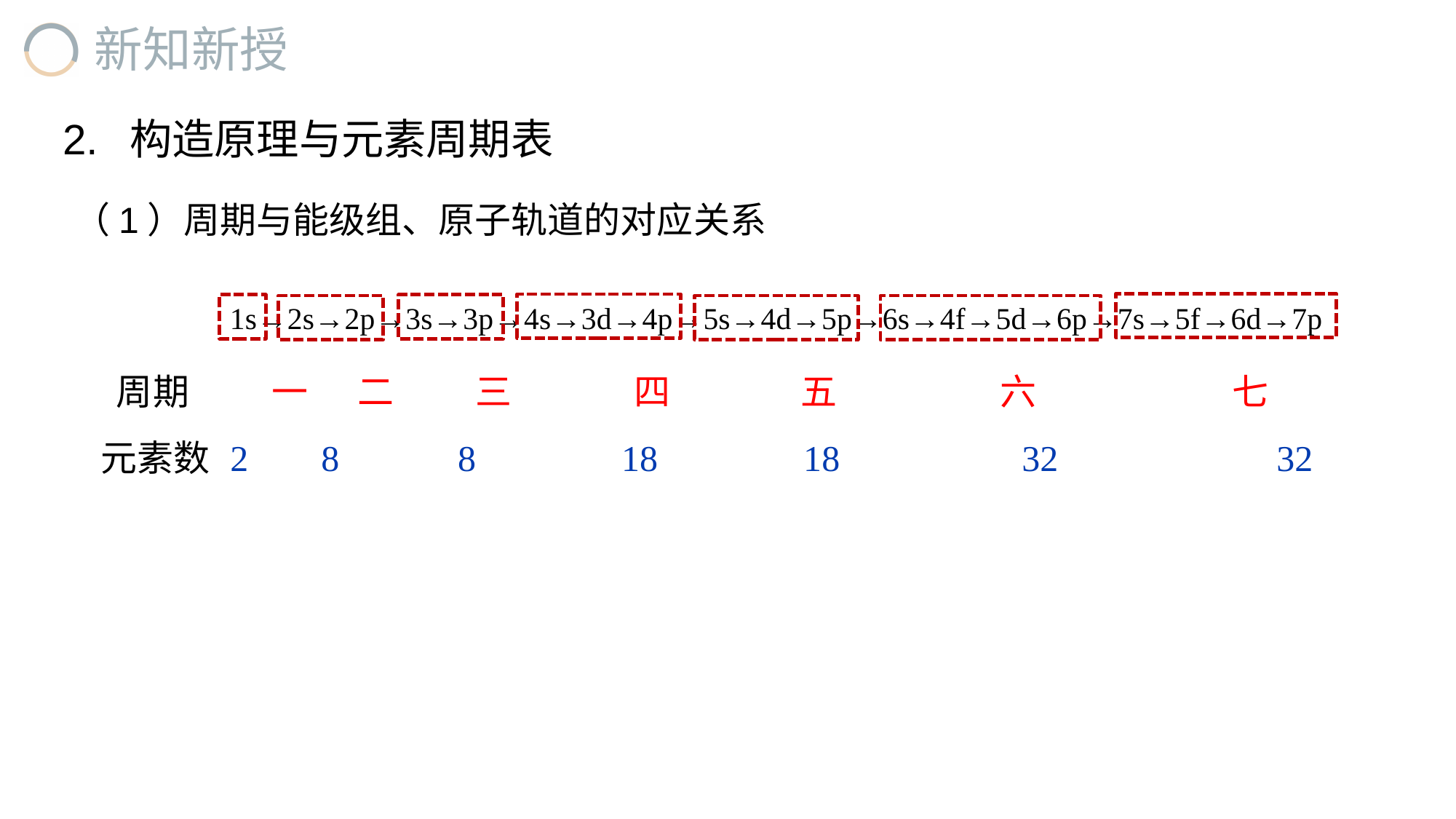

2. 构造原理与元素周期表
（1）周期与能级组、原子轨道的对应关系
1s→2s→2p→3s→3p→4s→3d→4p→5s→4d→5p→6s→4f→5d→6p→7s→5f→6d→7p

周期
一      二          三               四                五                    六                        七
元素数
2        8             8                18                18                    32                        32